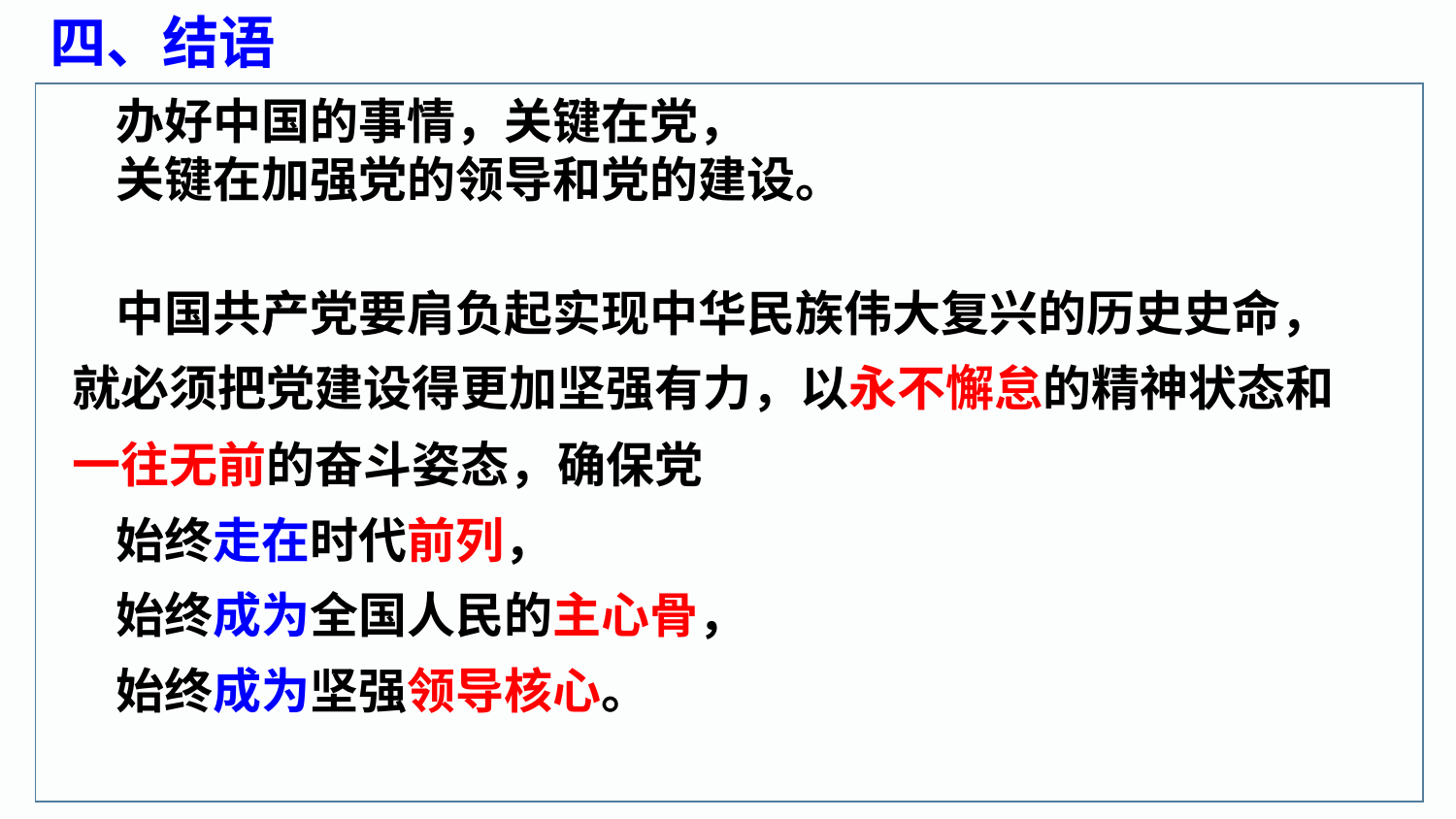

四、结语
     办好中国的事情，关键在党，
     关键在加强党的领导和党的建设。

     中国共产党要肩负起实现中华民族伟大复兴的历史史命，
 就必须把党建设得更加坚强有力，以永不懈怠的精神状态和
 一往无前的奋斗姿态，确保党
     始终走在时代前列，
     始终成为全国人民的主心骨，
     始终成为坚强领导核心。